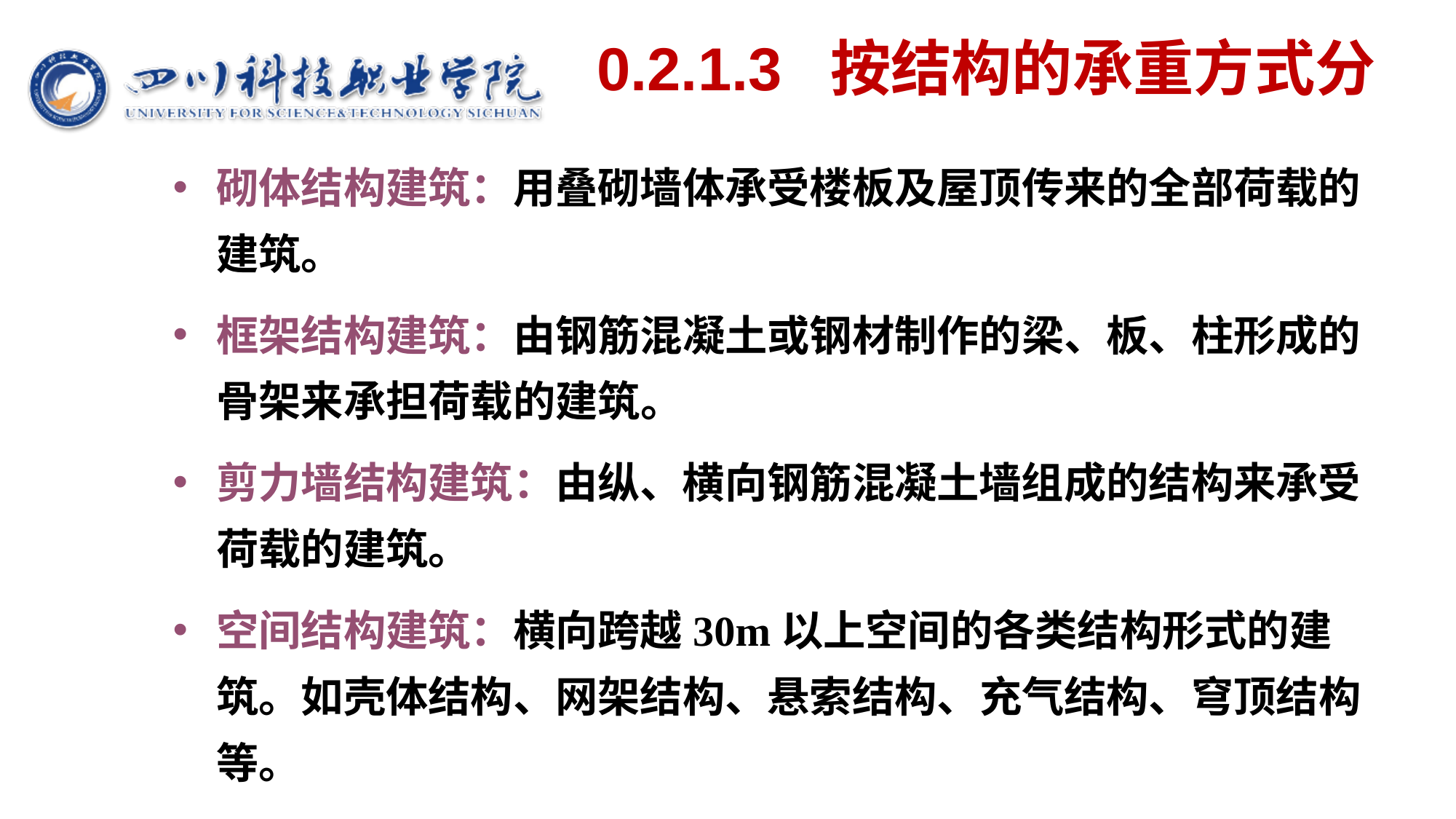

# 0.2.1.3  按结构的承重方式分
砌体结构建筑：用叠砌墙体承受楼板及屋顶传来的全部荷载的建筑。
框架结构建筑：由钢筋混凝土或钢材制作的梁、板、柱形成的骨架来承担荷载的建筑。
剪力墙结构建筑：由纵、横向钢筋混凝土墙组成的结构来承受荷载的建筑。
空间结构建筑：横向跨越30m以上空间的各类结构形式的建筑。如壳体结构、网架结构、悬索结构、充气结构、穹顶结构等。